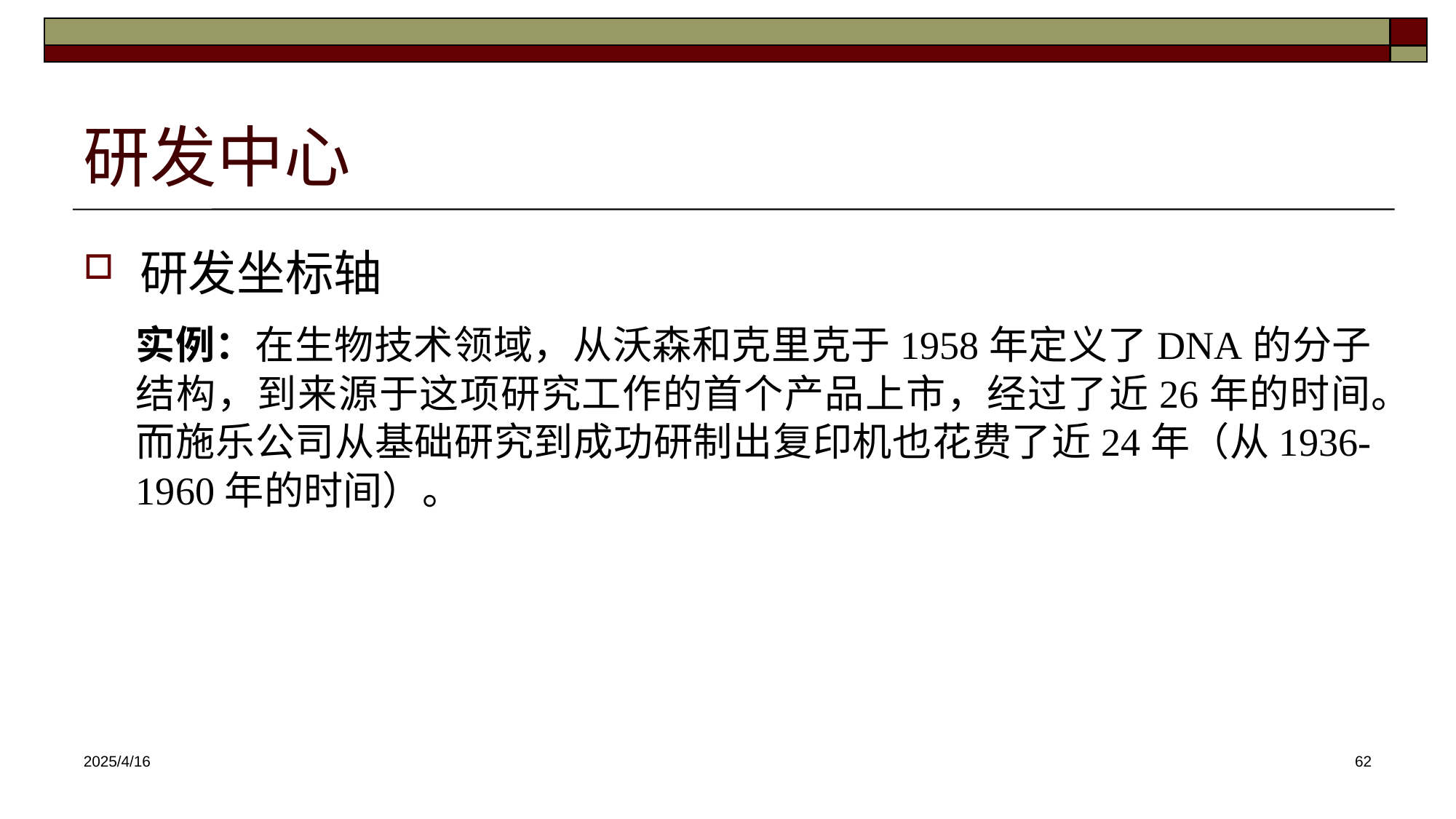

# 研发中心
研发坐标轴
实例：在生物技术领域，从沃森和克里克于1958年定义了DNA的分子结构，到来源于这项研究工作的首个产品上市，经过了近26年的时间。而施乐公司从基础研究到成功研制出复印机也花费了近24年（从1936-1960年的时间）。
2025/4/16
62